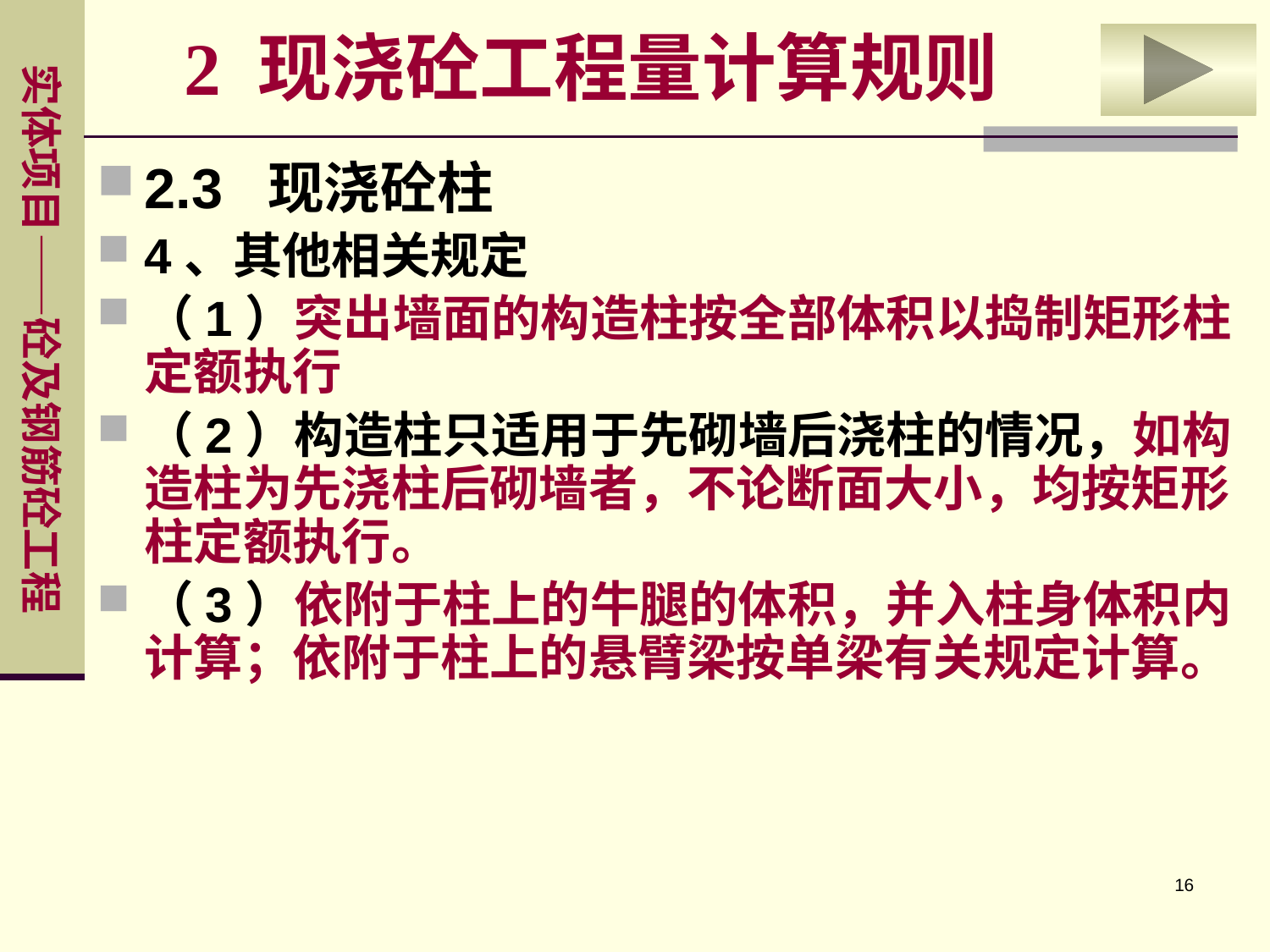

2 现浇砼工程量计算规则
2.3  现浇砼柱
4、其他相关规定
（1）突出墙面的构造柱按全部体积以捣制矩形柱定额执行
（2）构造柱只适用于先砌墙后浇柱的情况，如构造柱为先浇柱后砌墙者，不论断面大小，均按矩形柱定额执行。
（3）依附于柱上的牛腿的体积，并入柱身体积内计算；依附于柱上的悬臂梁按单梁有关规定计算。
16